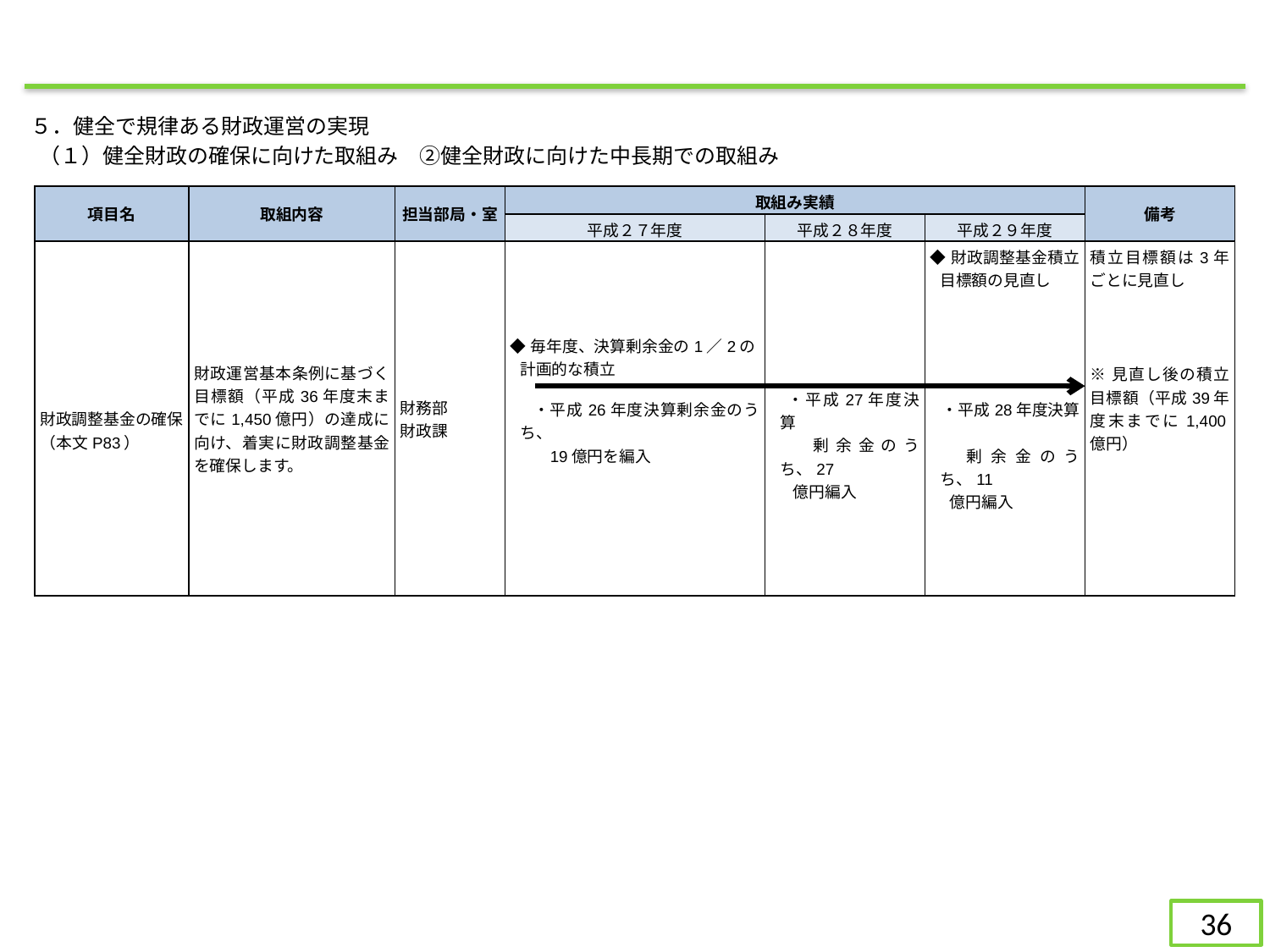

５．健全で規律ある財政運営の実現
（１）健全財政の確保に向けた取組み　②健全財政に向けた中長期での取組み
| 項目名 | 取組内容 | 担当部局・室 | 取組み実績 |  |  | 備考 |
| --- | --- | --- | --- | --- | --- | --- |
|  |  |  | 平成２７年度 | 平成２８年度 | 平成２９年度 |  |
| 財政調整基金の確保 （本文P83） | 財政運営基本条例に基づく目標額（平成36年度末までに1,450億円）の達成に向け、着実に財政調整基金を確保します。 | 財務部 財政課 | ◆毎年度、決算剰余金の1／2の計画的な積立 ・平成26年度決算剰余金のうち、 　　 19億円を編入 | ・平成27年度決算　 　 剰余金のうち、27 　 億円編入 | ◆財政調整基金積立目標額の見直し     ・平成28年度決算　 　 剰余金のうち、11 　 億円編入 | 積立目標額は3年ごとに見直し ※見直し後の積立目標額（平成39年度末までに1,400億円） |
36